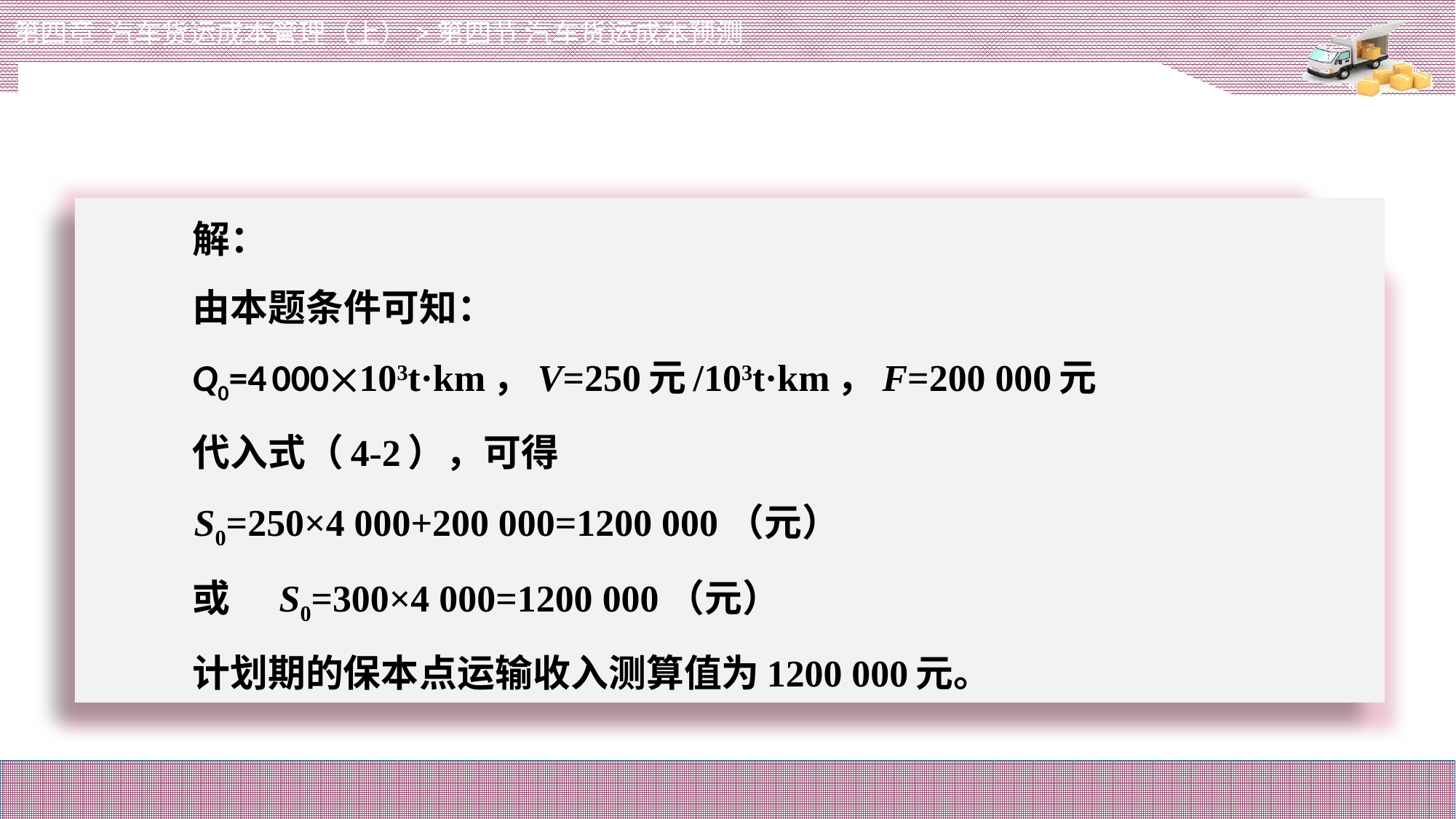

第四章  汽车货运成本管理（上）>第四节 汽车货运成本预测
# 解：
由本题条件可知：
Q0=4 000×103t·km，V=250元/103t·km，F=200 000元
代入式（4-2），可得
	S0=250×4 000+200 000=1200 000（元）
或	S0=300×4 000=1200 000（元）
计划期的保本点运输收入测算值为1200 000元。